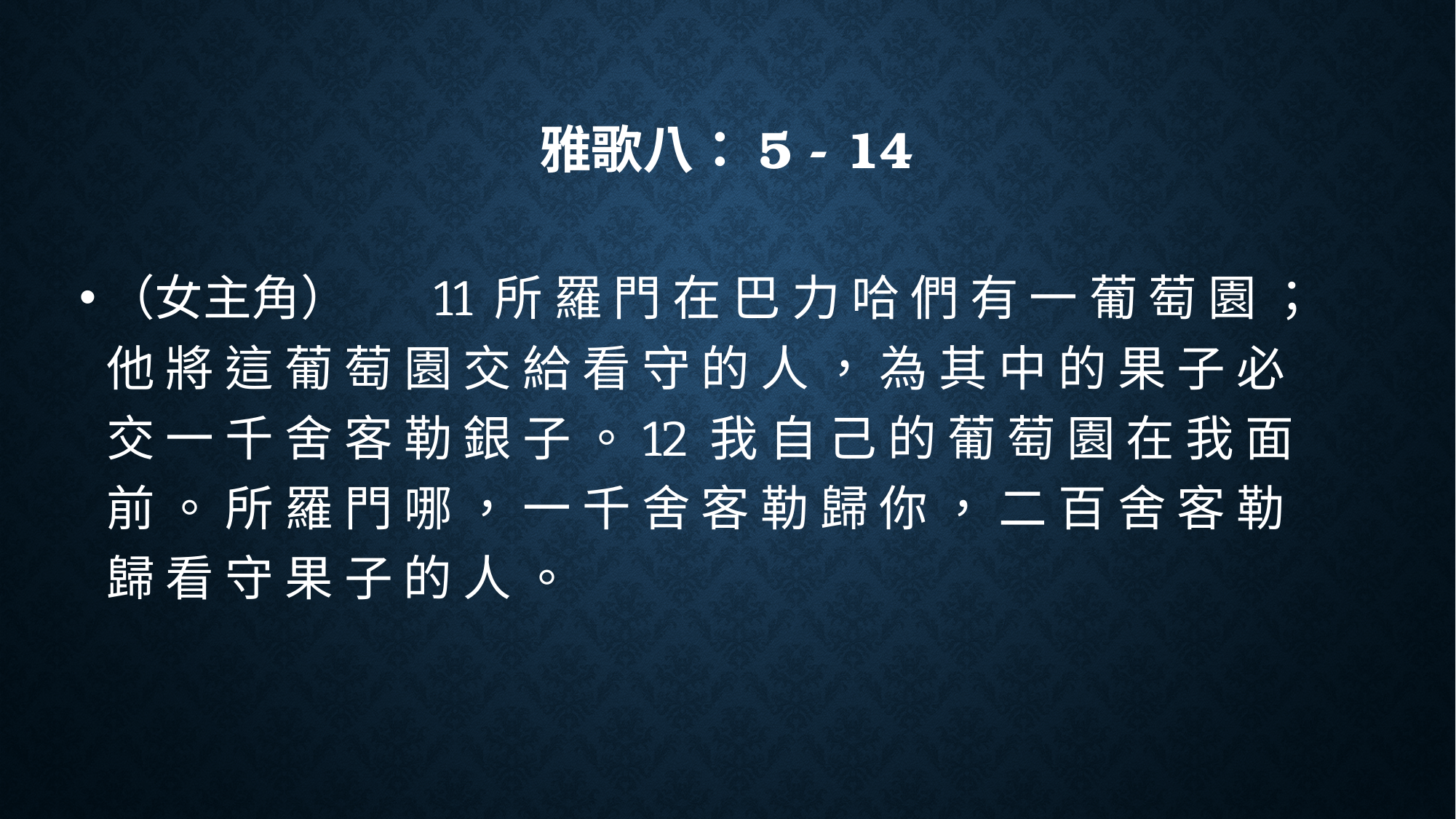

# 雅歌八：5 - 14
（女主角）	11 所 羅 門 在 巴 力 哈 們 有 一 葡 萄 園 ； 他 將 這 葡 萄 園 交 給 看 守 的 人 ， 為 其 中 的 果 子 必 交 一 千 舍 客 勒 銀 子 。12 我 自 己 的 葡 萄 園 在 我 面 前 。 所 羅 門 哪 ， 一 千 舍 客 勒 歸 你 ， 二 百 舍 客 勒 歸 看 守 果 子 的 人 。